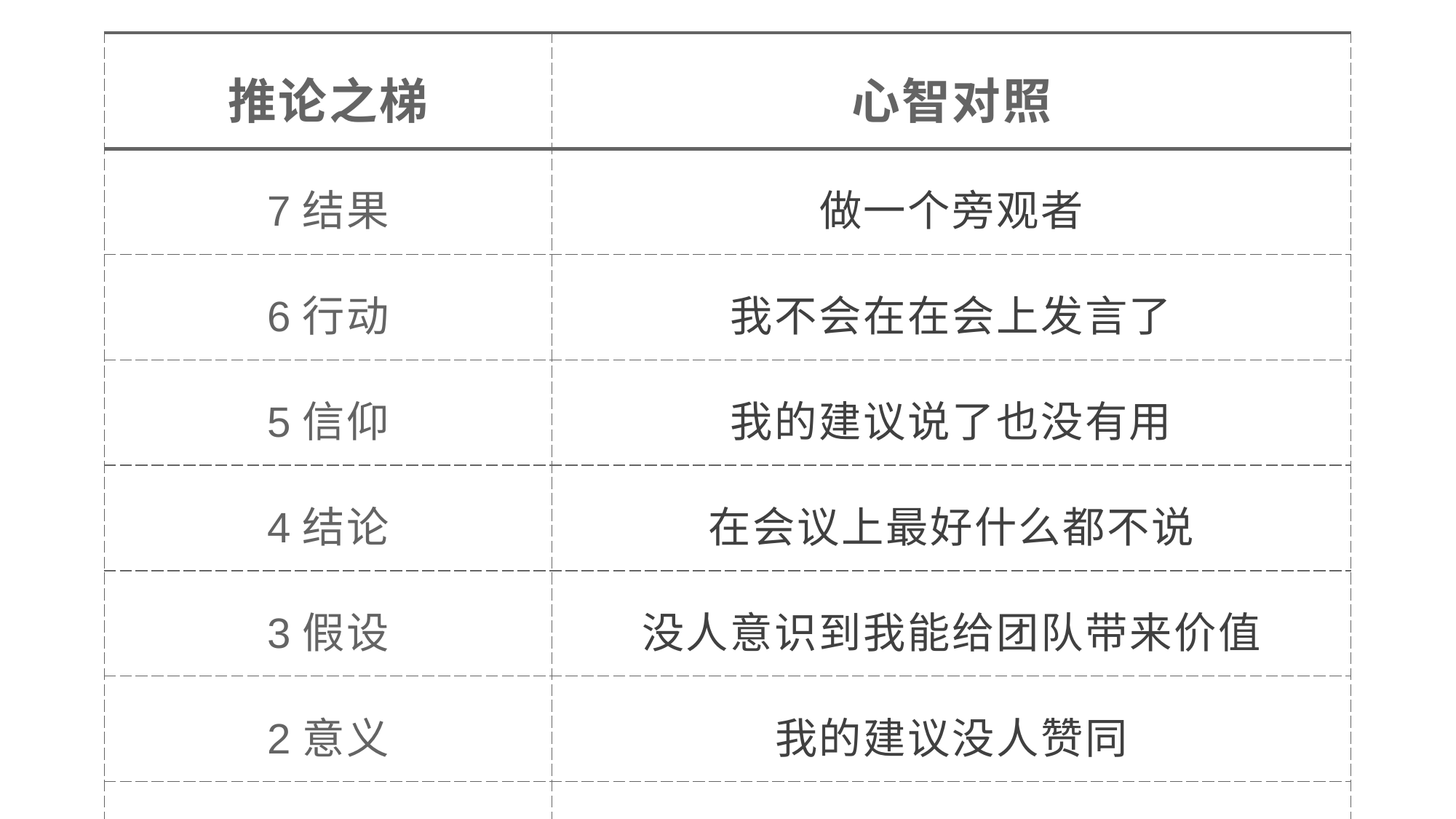

| 推论之梯 | 心智对照 |
| --- | --- |
| 7结果 | 做一个旁观者 |
| 6行动 | 我不会在在会上发言了 |
| 5信仰 | 我的建议说了也没有用 |
| 4结论 | 在会议上最好什么都不说 |
| 3假设 | 没人意识到我能给团队带来价值 |
| 2意义 | 我的建议没人赞同 |
| 1选择 | 在会上提出想法，没有人响应 |